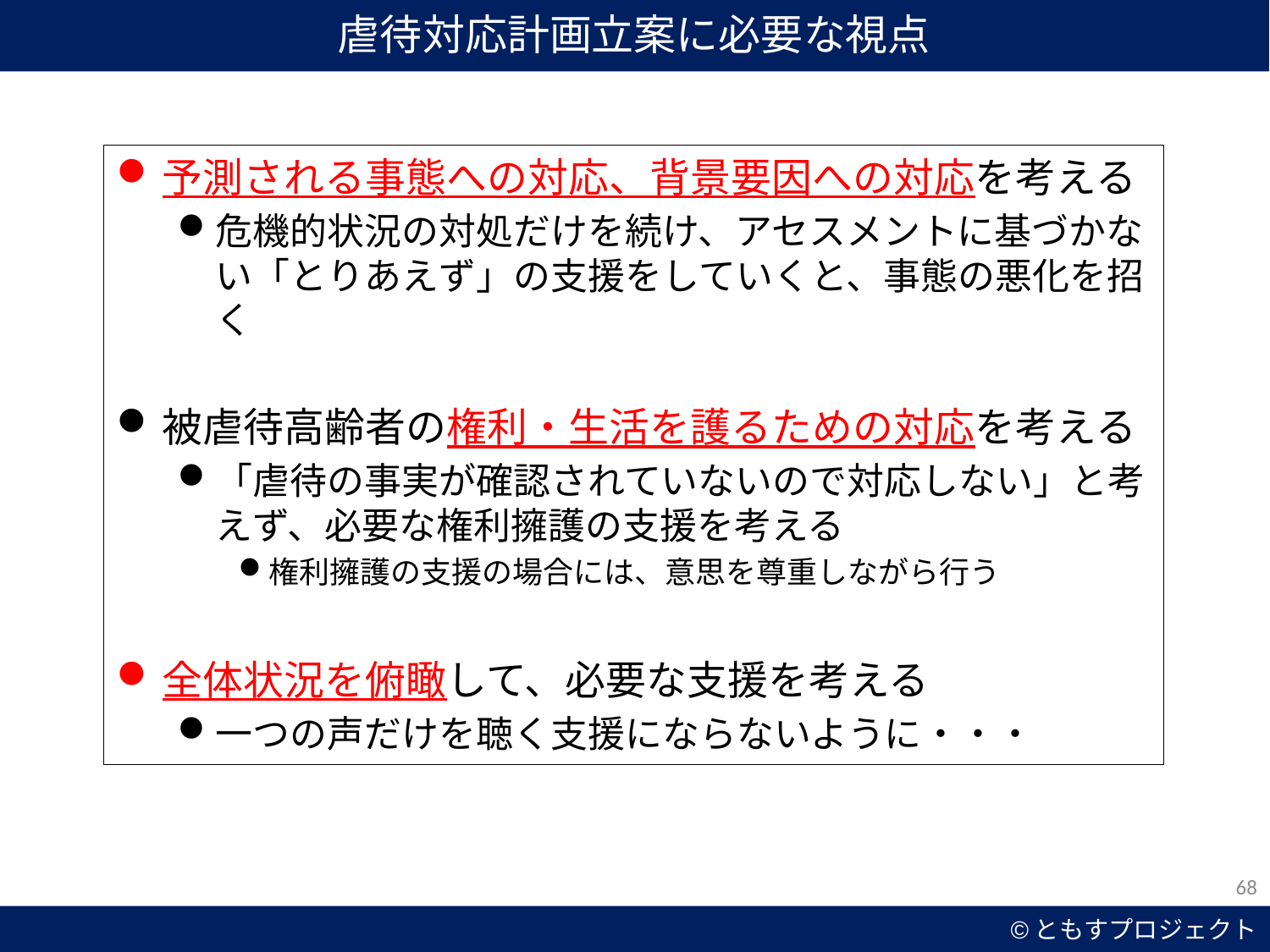

虐待対応計画立案に必要な視点
予測される事態への対応、背景要因への対応を考える
危機的状況の対処だけを続け、アセスメントに基づかない「とりあえず」の支援をしていくと、事態の悪化を招く

被虐待高齢者の権利・生活を護るための対応を考える
「虐待の事実が確認されていないので対応しない」と考えず、必要な権利擁護の支援を考える
権利擁護の支援の場合には、意思を尊重しながら行う

全体状況を俯瞰して、必要な支援を考える
一つの声だけを聴く支援にならないように・・・
68
©ともすプロジェクト
68